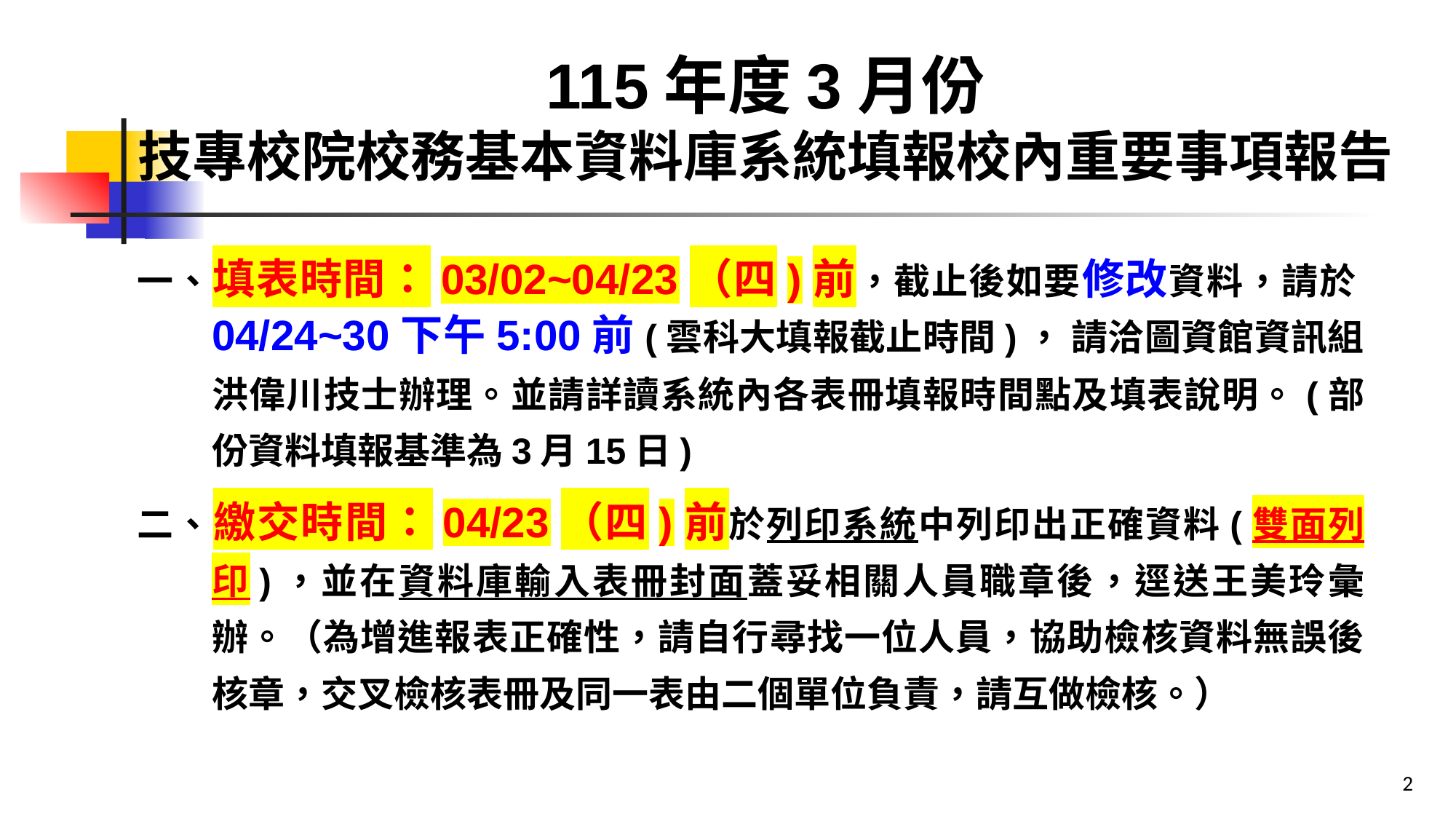

115年度3月份
技專校院校務基本資料庫系統填報校內重要事項報告
一、填表時間：03/02~04/23（四)前，截止後如要修改資料，請於04/24~30下午5:00前(雲科大填報截止時間)， 請洽圖資館資訊組洪偉川技士辦理。並請詳讀系統內各表冊填報時間點及填表說明。(部份資料填報基準為3月15日)
二、繳交時間：04/23（四)前於列印系統中列印出正確資料(雙面列印)，並在資料庫輸入表冊封面蓋妥相關人員職章後，逕送王美玲彙辦。（為增進報表正確性，請自行尋找一位人員，協助檢核資料無誤後核章，交叉檢核表冊及同一表由二個單位負責，請互做檢核。）
2